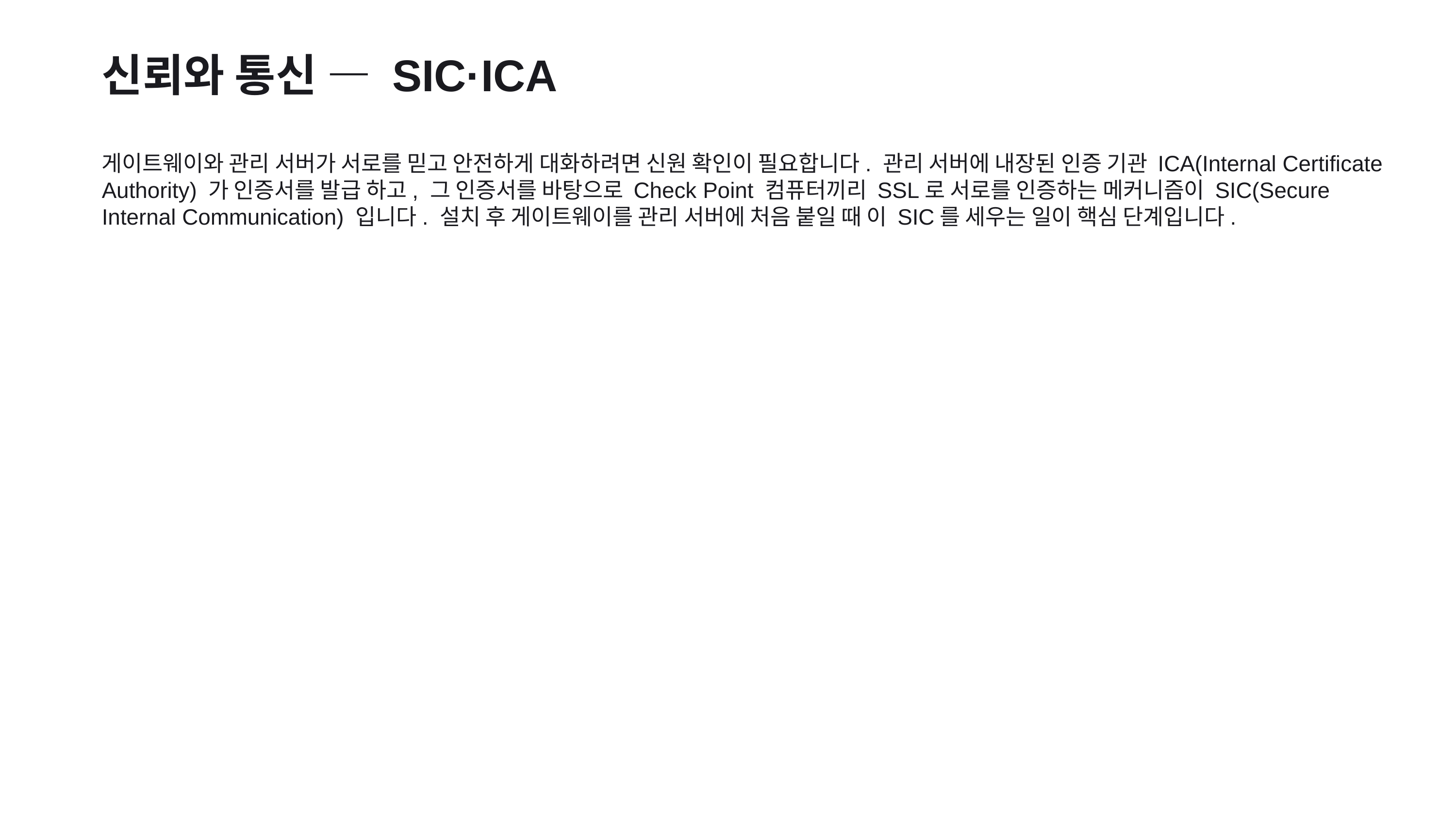

신뢰와 통신 — SIC·ICA
게이트웨이와 관리 서버가 서로를 믿고 안전하게 대화하려면 신원 확인이 필요합니다. 관리 서버에 내장된 인증 기관 ICA(Internal Certificate Authority) 가 인증서를 발급 하고, 그 인증서를 바탕으로 Check Point 컴퓨터끼리 SSL로 서로를 인증하는 메커니즘이 SIC(Secure Internal Communication) 입니다. 설치 후 게이트웨이를 관리 서버에 처음 붙일 때 이 SIC를 세우는 일이 핵심 단계입니다.